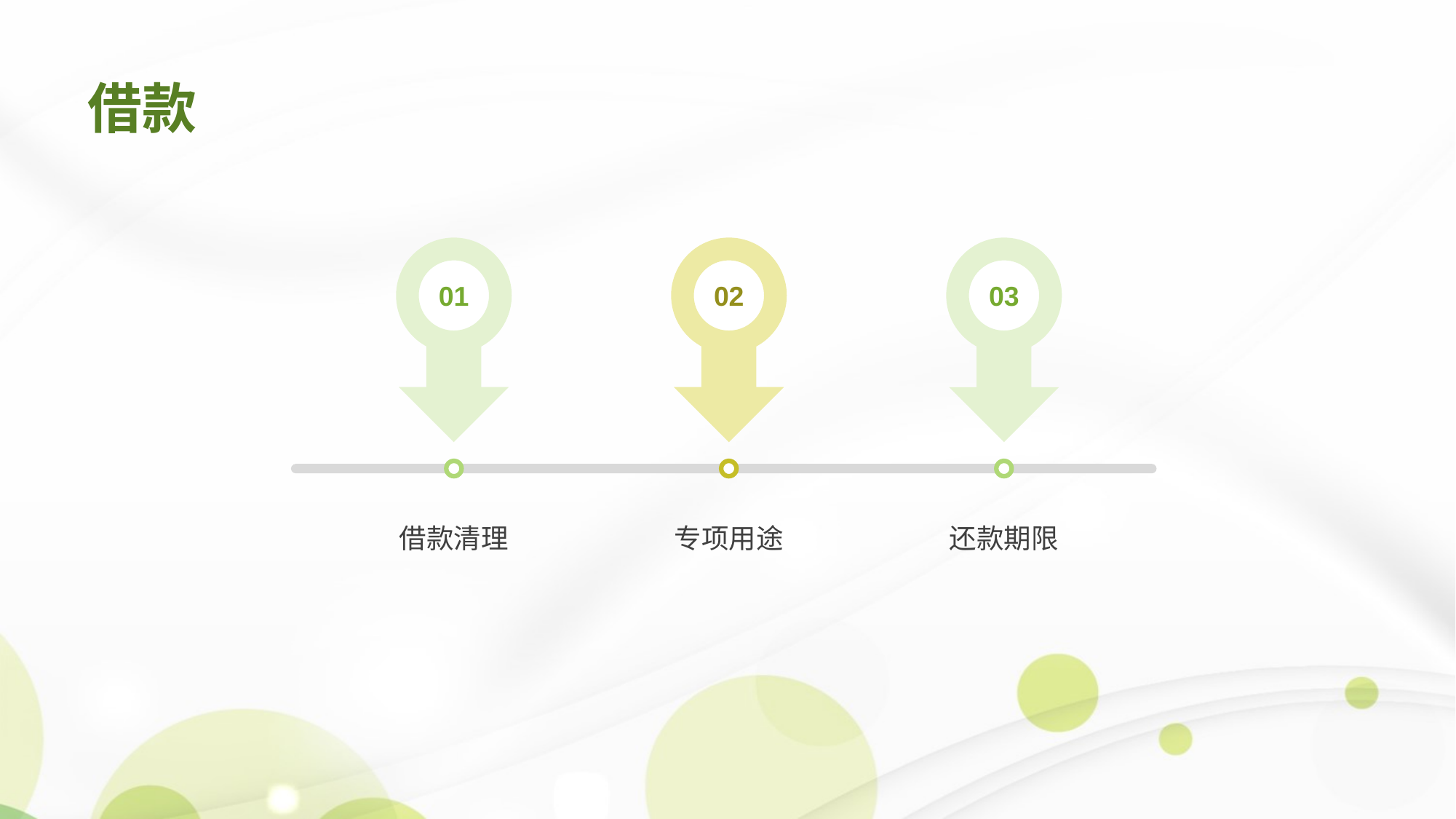

借款
01
02
03

借款清理
专项用途
还款期限